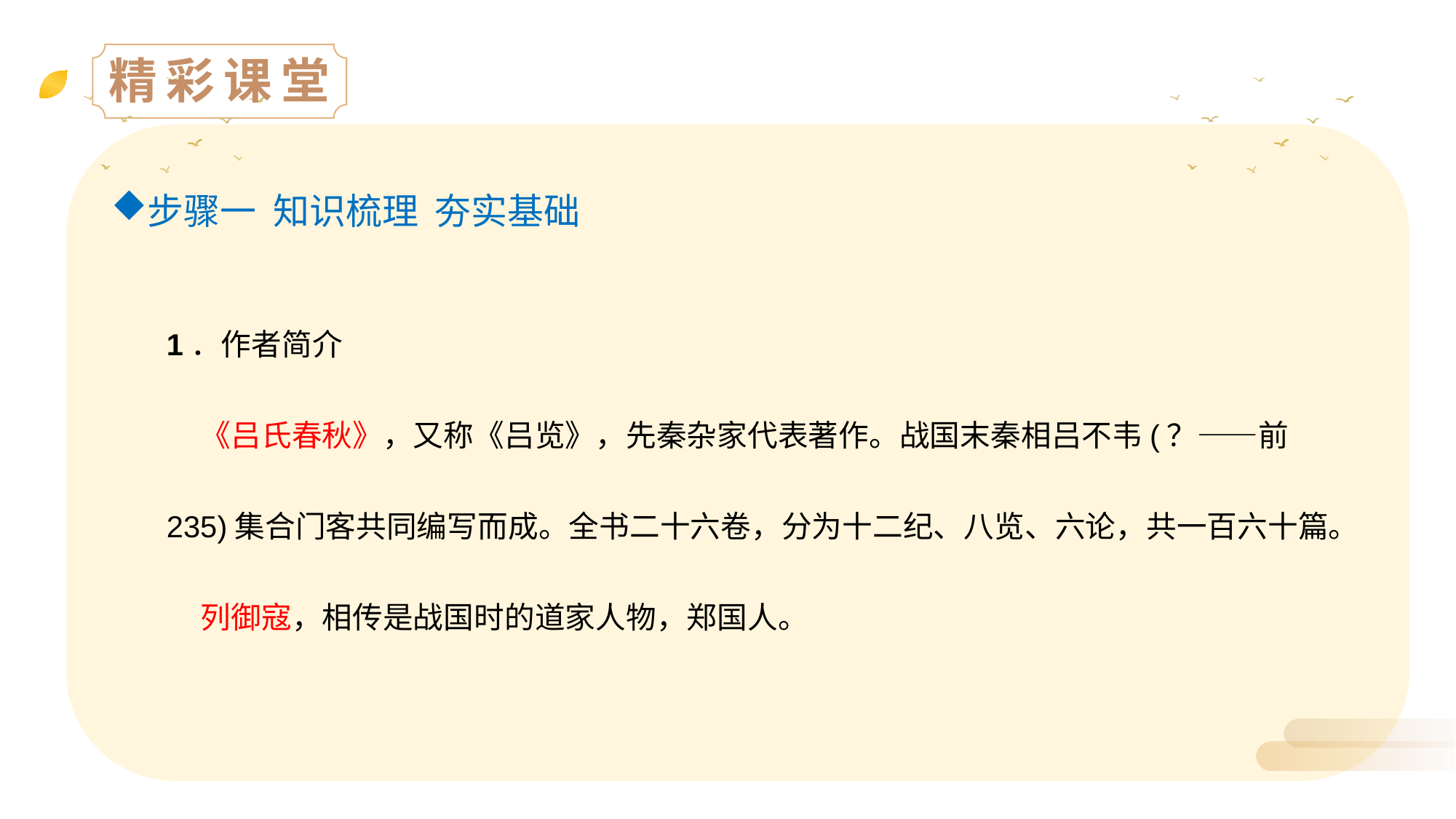

精彩课堂
步骤一  知识梳理  夯实基础
1．作者简介
    《吕氏春秋》，又称《吕览》，先秦杂家代表著作。战国末秦相吕不韦(？——前235)集合门客共同编写而成。全书二十六卷，分为十二纪、八览、六论，共一百六十篇。
    列御寇，相传是战国时的道家人物，郑国人。